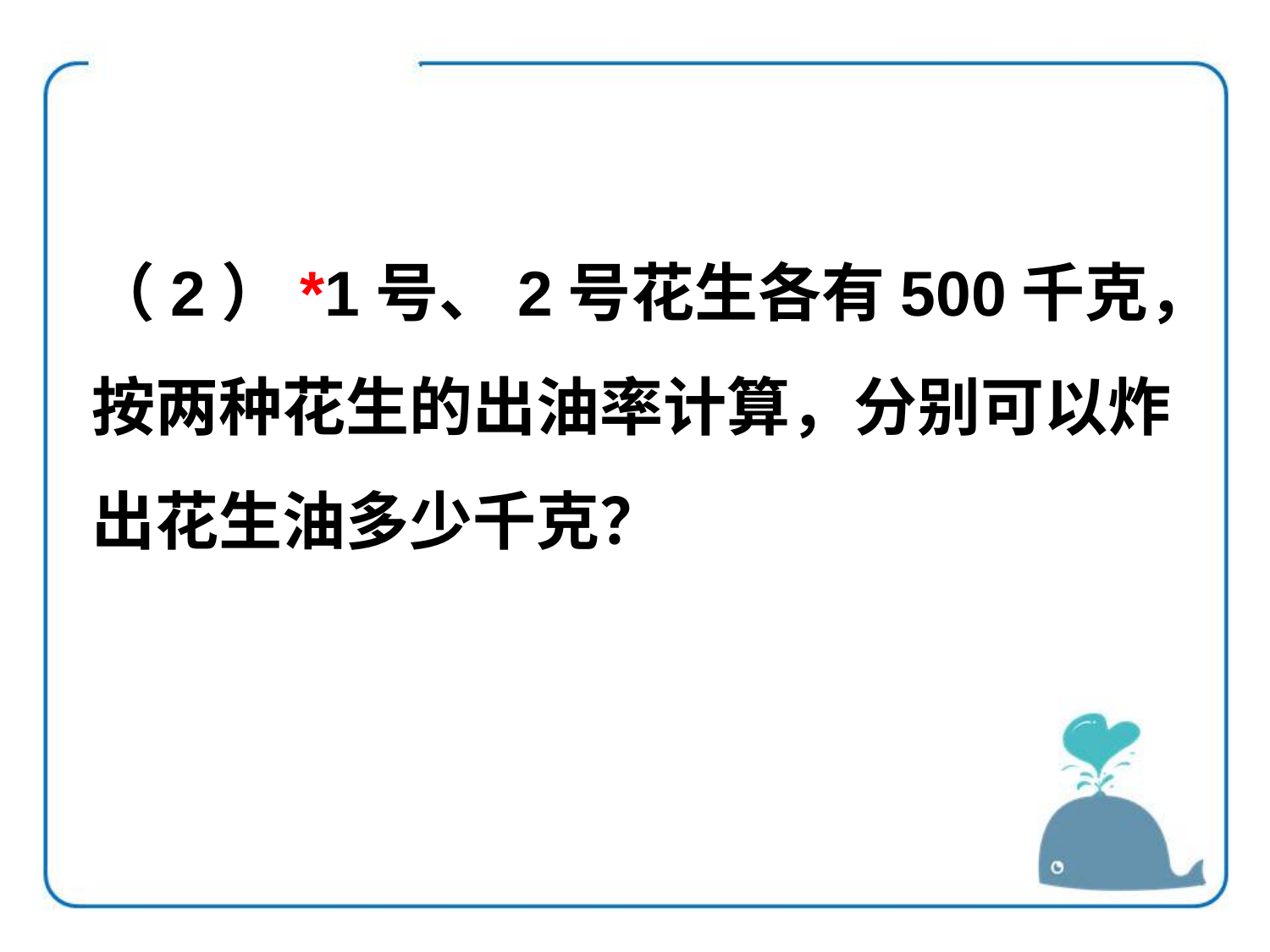

（2）*1号、2号花生各有500千克，按两种花生的出油率计算，分别可以炸出花生油多少千克？